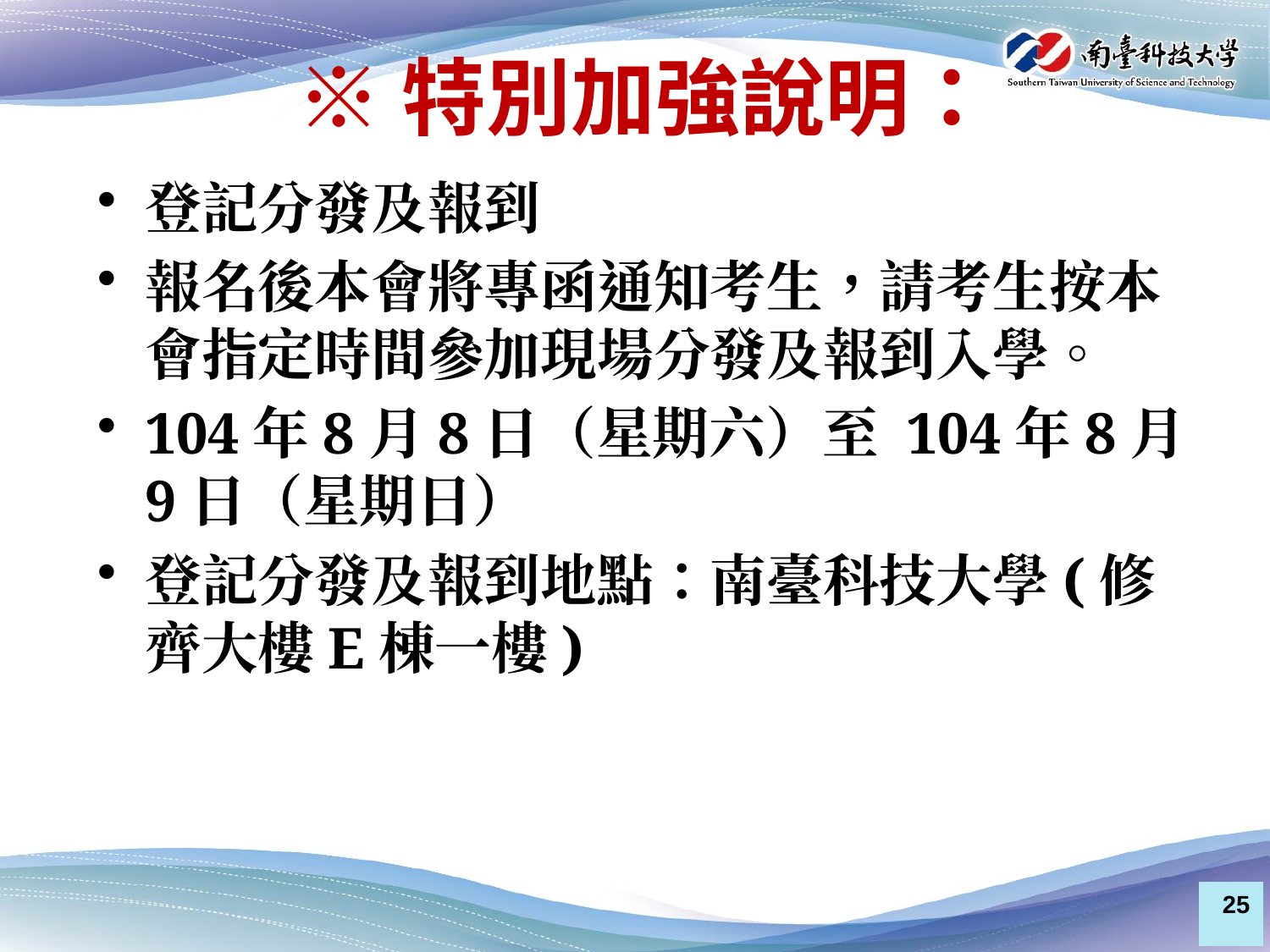

# ※特別加強說明：
登記分發及報到
報名後本會將專函通知考生，請考生按本會指定時間參加現場分發及報到入學。
104年8月8日（星期六）至 104年8月9日（星期日）
登記分發及報到地點：南臺科技大學(修齊大樓E棟一樓)
25